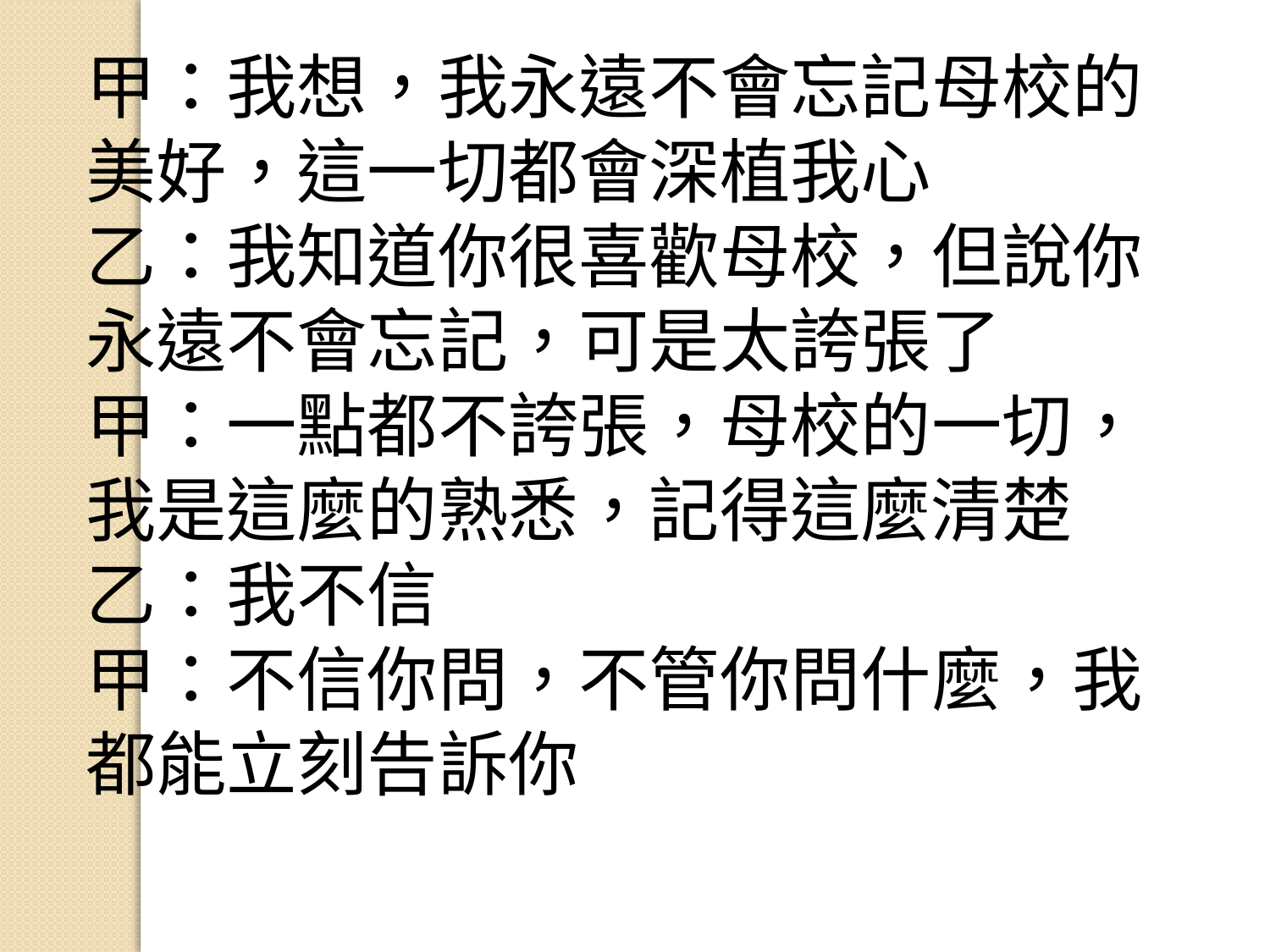

甲：我想，我永遠不會忘記母校的美好，這一切都會深植我心
乙：我知道你很喜歡母校，但說你永遠不會忘記，可是太誇張了
甲：一點都不誇張，母校的一切，我是這麼的熟悉，記得這麼清楚
乙：我不信
甲：不信你問，不管你問什麼，我都能立刻告訴你